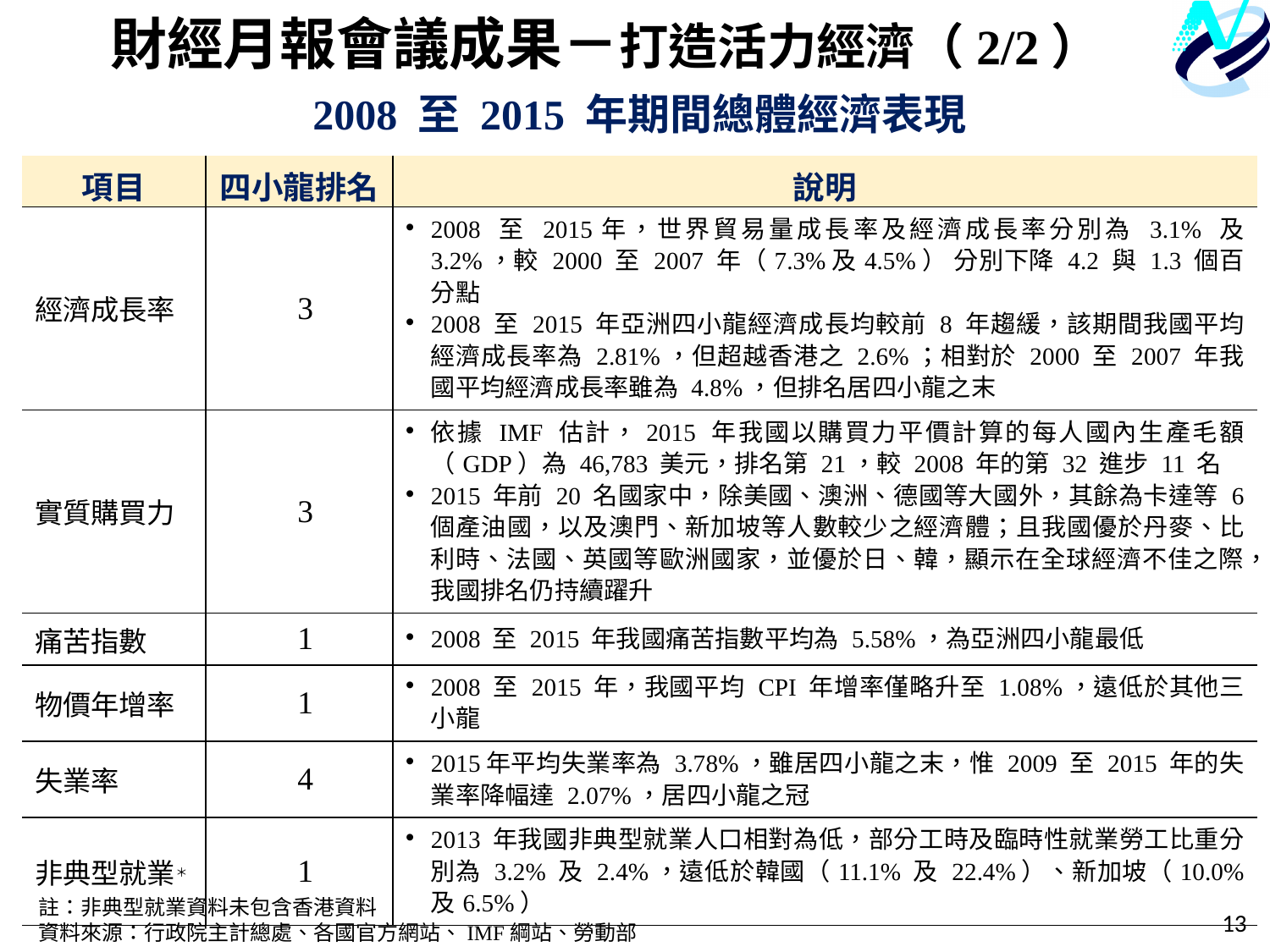

財經月報會議成果－打造活力經濟（2/2）
2008 至 2015 年期間總體經濟表現
| 項目 | 四小龍排名 | 說明 |
| --- | --- | --- |
| 經濟成長率 | 3 | 2008 至 2015年，世界貿易量成長率及經濟成長率分別為 3.1% 及 3.2%，較 2000 至 2007 年（7.3%及4.5%） 分別下降 4.2 與 1.3 個百分點 2008 至 2015 年亞洲四小龍經濟成長均較前 8 年趨緩，該期間我國平均經濟成長率為 2.81%，但超越香港之 2.6%；相對於 2000 至 2007 年我國平均經濟成長率雖為 4.8%，但排名居四小龍之末 |
| 實質購買力 | 3 | 依據 IMF 估計，2015 年我國以購買力平價計算的每人國內生產毛額（GDP）為 46,783 美元，排名第 21，較 2008 年的第 32 進步 11 名 2015 年前 20 名國家中，除美國、澳洲、德國等大國外，其餘為卡達等 6 個產油國，以及澳門、新加坡等人數較少之經濟體；且我國優於丹麥、比利時、法國、英國等歐洲國家，並優於日、韓，顯示在全球經濟不佳之際，我國排名仍持續躍升 |
| 痛苦指數 | 1 | 2008 至 2015 年我國痛苦指數平均為 5.58%，為亞洲四小龍最低 |
| 物價年增率 | 1 | 2008 至 2015 年，我國平均 CPI 年增率僅略升至 1.08%，遠低於其他三小龍 |
| 失業率 | 4 | 2015年平均失業率為 3.78%，雖居四小龍之末，惟 2009 至 2015 年的失業率降幅達 2.07%，居四小龍之冠 |
| 非典型就業＊ | 1 | 2013 年我國非典型就業人口相對為低，部分工時及臨時性就業勞工比重分別為 3.2% 及 2.4%，遠低於韓國（11.1% 及 22.4%）、新加坡（10.0% 及6.5%） |
註：非典型就業資料未包含香港資料
資料來源：行政院主計總處、各國官方網站、IMF綱站、勞動部